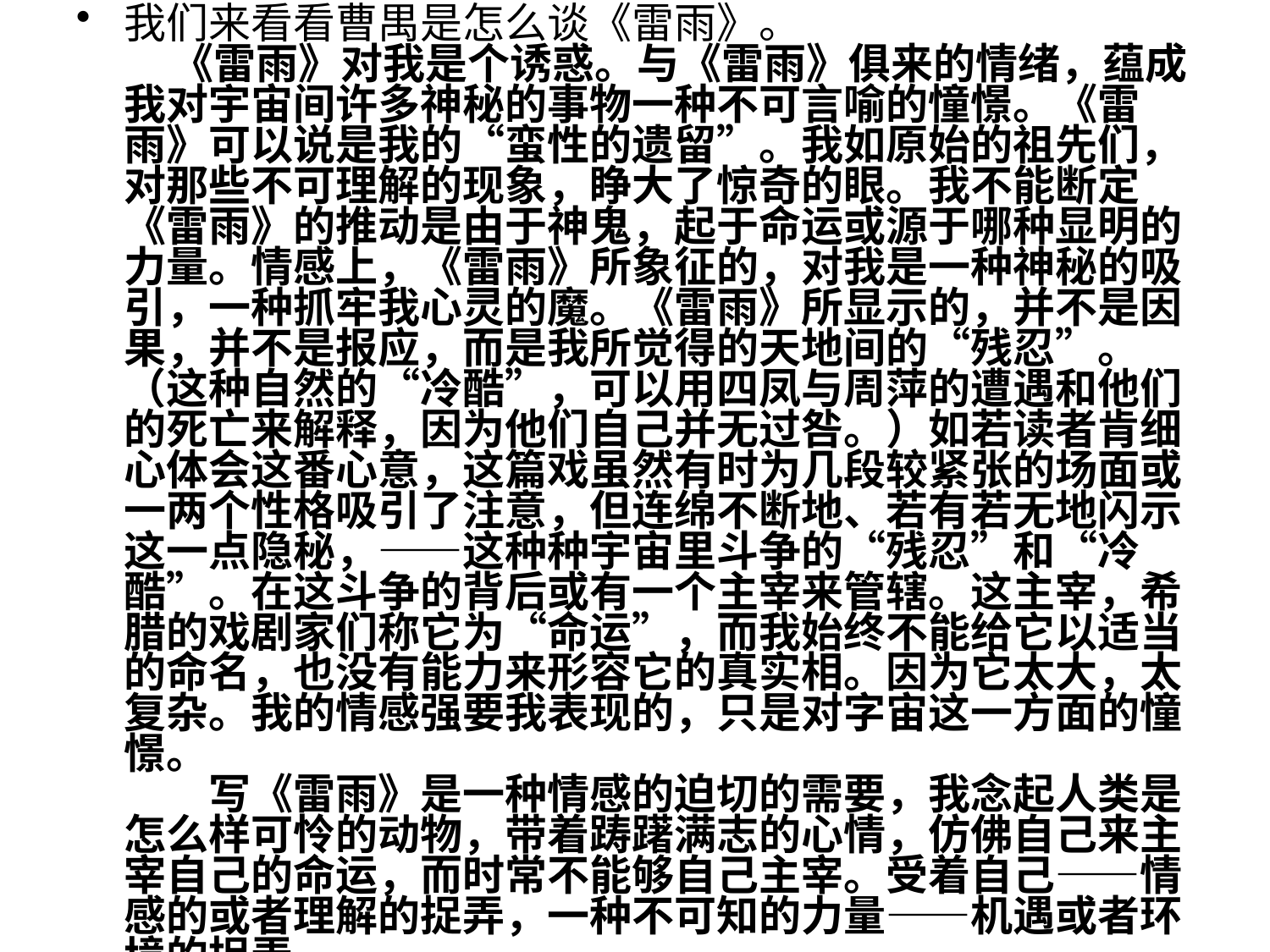

我们来看看曹禺是怎么谈《雷雨》。 
     《雷雨》对我是个诱惑。与《雷雨》俱来的情绪，蕴成我对宇宙间许多神秘的事物一种不可言喻的憧憬。《雷雨》可以说是我的“蛮性的遗留”。我如原始的祖先们，对那些不可理解的现象，睁大了惊奇的眼。我不能断定《雷雨》的推动是由于神鬼，起于命运或源于哪种显明的力量。情感上，《雷雨》所象征的，对我是一种神秘的吸引，一种抓牢我心灵的魔。《雷雨》所显示的，并不是因果，并不是报应，而是我所觉得的天地间的“残忍”。（这种自然的“冷酷”，可以用四凤与周萍的遭遇和他们的死亡来解释，因为他们自己并无过咎。）如若读者肯细心体会这番心意，这篇戏虽然有时为几段较紧张的场面或一两个性格吸引了注意，但连绵不断地、若有若无地闪示这一点隐秘，——这种种宇宙里斗争的“残忍”和“冷酷”。在这斗争的背后或有一个主宰来管辖。这主宰，希腊的戏剧家们称它为“命运”，而我始终不能给它以适当的命名，也没有能力来形容它的真实相。因为它太大，太复杂。我的情感强要我表现的，只是对字宙这一方面的憧憬。 
　　写《雷雨》是一种情感的迫切的需要，我念起人类是怎么样可怜的动物，带着踌躇满志的心情，仿佛自己来主宰自己的命运，而时常不能够自己主宰。受着自己——情感的或者理解的捉弄，一种不可知的力量——机遇或者环境的捉弄。
#